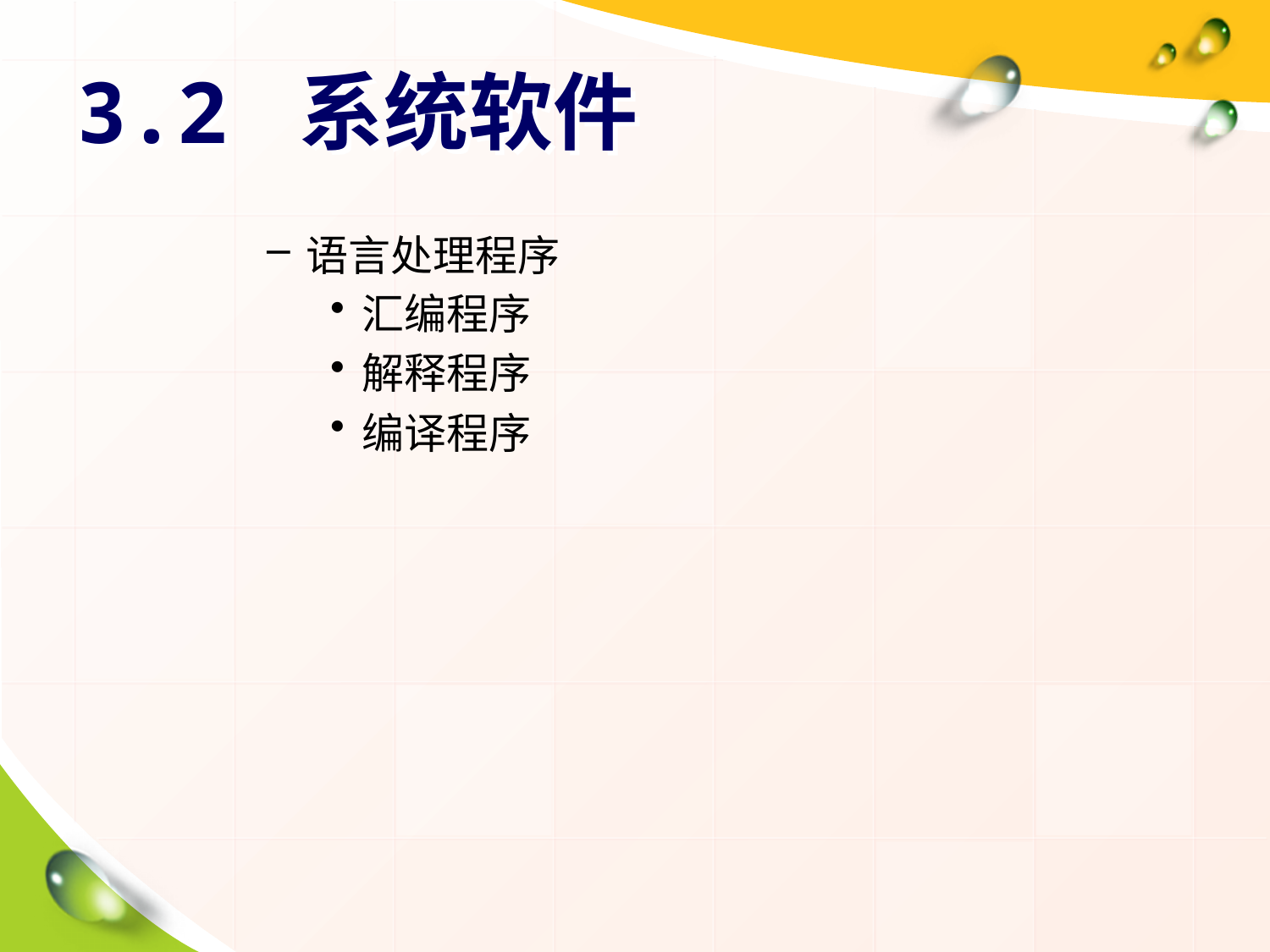

# 3.2 系统软件
语言处理程序
汇编程序
解释程序
编译程序